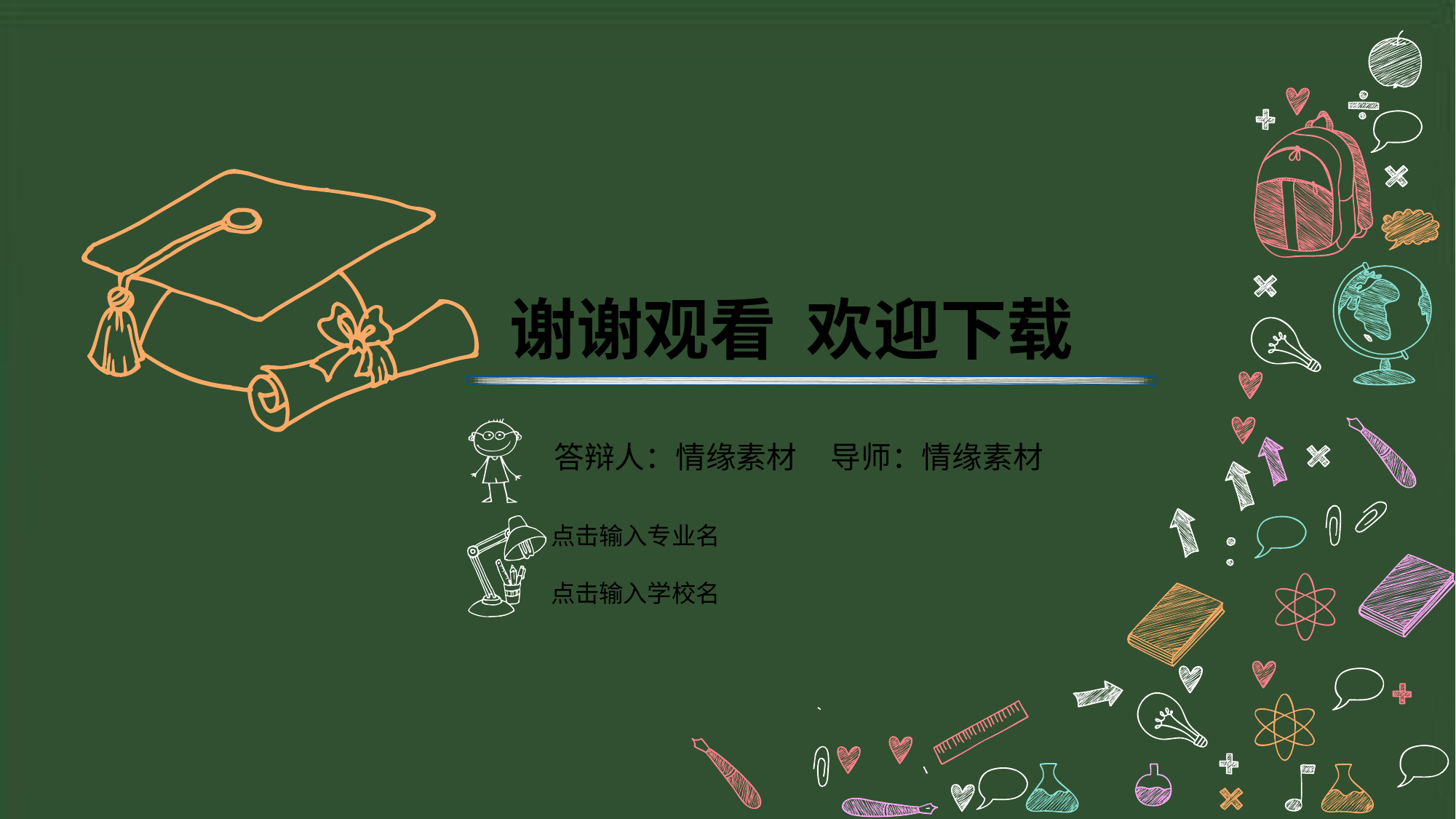

谢谢观看  欢迎下载

答辩人：情缘素材     导师：情缘素材

点击输入专业名

点击输入学校名